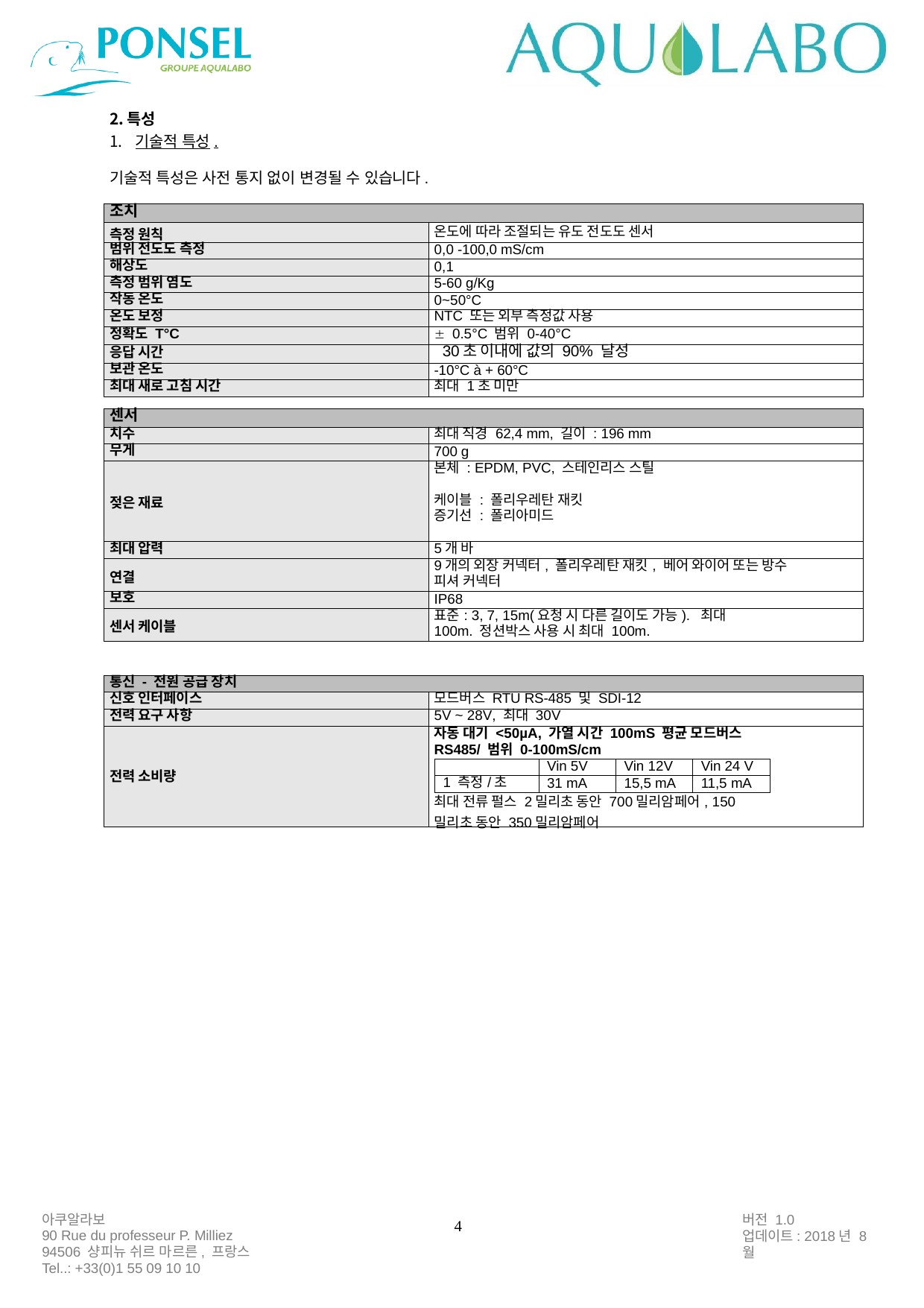

특성
기술적 특성.

기술적 특성은 사전 통지 없이 변경될 수 있습니다.
| 조치 |  |
| --- | --- |
| 측정 원칙 | 온도에 따라 조절되는 유도 전도도 센서 |
| 범위 전도도 측정 | 0,0 -100,0 mS/cm |
| 해상도 | 0,1 |
| 측정 범위 염도 | 5-60 g/Kg |
| 작동 온도 | 0~50°C |
| 온도 보정 | NTC 또는 외부 측정값 사용 |
| 정확도 T°C | ± 0.5°C 범위 0-40°C |
| 응답 시간 | 30초 이내에 값의 90% 달성 |
| 보관 온도 | -10°C à + 60°C |
| 최대 새로 고침 시간 | 최대 1초 미만 |
| 센서 |  |
| --- | --- |
| 치수 | 최대 직경 62,4 mm, 길이 : 196 mm |
| 무게 | 700 g |
| 젖은 재료 | 본체 : EPDM, PVC, 스테인리스 스틸 케이블 : 폴리우레탄 재킷 증기선 : 폴리아미드 |
| 최대 압력 | 5개 바 |
| 연결 | 9개의 외장 커넥터, 폴리우레탄 재킷, 베어 와이어 또는 방수 피셔 커넥터 |
| 보호 | IP68 |
| 센서 케이블 | 표준: 3, 7, 15m(요청 시 다른 길이도 가능). 최대 100m. 정션박스 사용 시 최대 100m. |
| 통신 - 전원 공급 장치 |  |
| --- | --- |
| 신호 인터페이스 | 모드버스 RTU RS-485 및 SDI-12 |
| 전력 요구 사항 | 5V ~ 28V, 최대 30V |
| 전력 소비량 | 자동 대기 <50µA, 가열 시간 100mS 평균 모드버스 RS485/ 범위 0-100mS/cm 최대 전류 펄스 2밀리초 동안 700밀리암페어, 150밀리초 동안 350밀리암페어 |
|  | Vin 5V | Vin 12V | Vin 24 V |
| --- | --- | --- | --- |
| 1 측정/초 | 31 mA | 15,5 mA | 11,5 mA |
|  |  |  |  |
| --- | --- | --- | --- |
|  |  |  |  |
아쿠알라보
90 Rue du professeur P. Milliez
94506 샹피뉴 쉬르 마르른, 프랑스
Tel..: +33(0)1 55 09 10 10
버전 1.0
업데이트: 2018년 8월
4